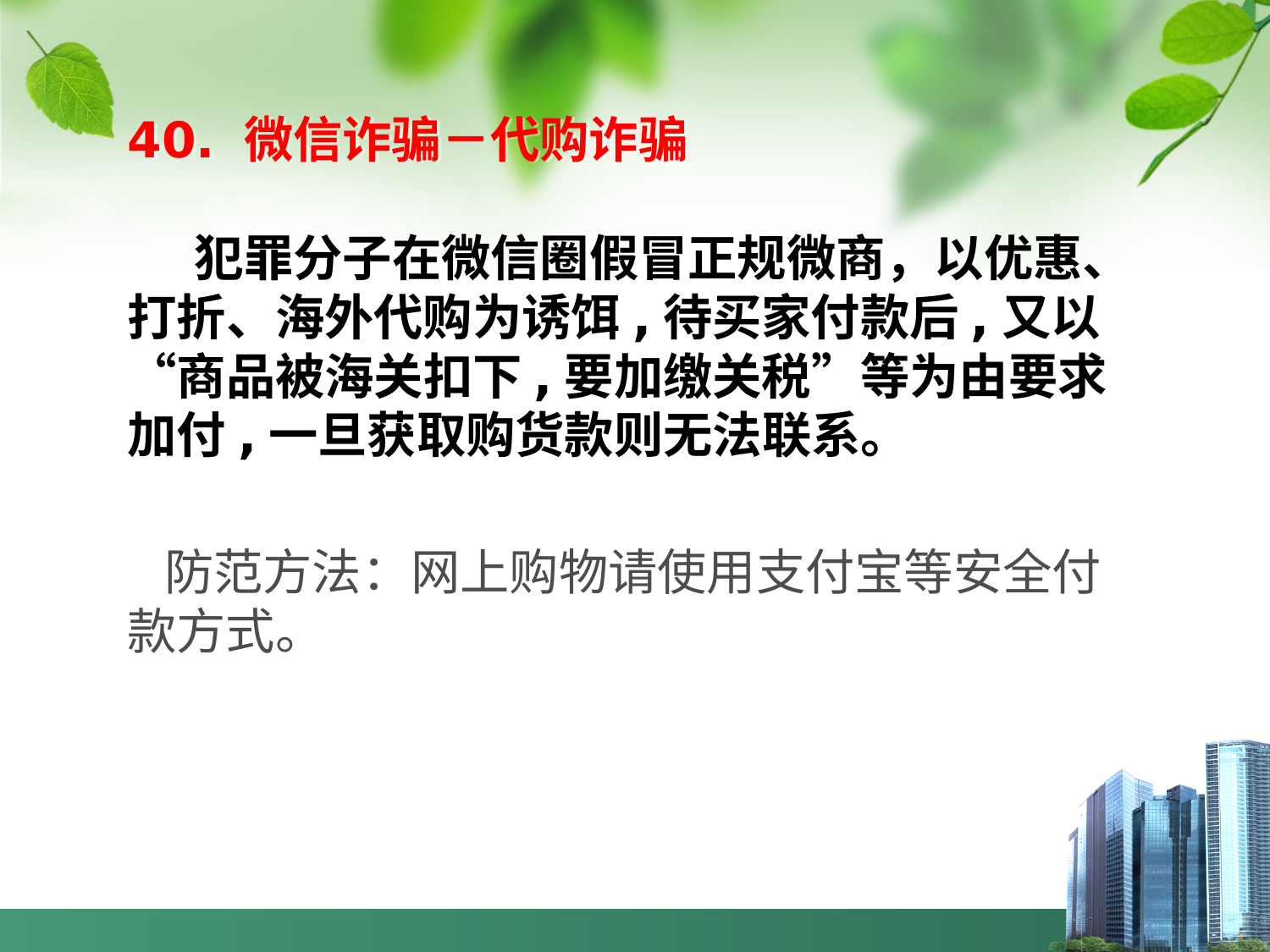

# 40. 微信诈骗－代购诈骗 犯罪分子在微信圈假冒正规微商，以优惠、打折、海外代购为诱饵,待买家付款后,又以“商品被海关扣下,要加缴关税”等为由要求加付,一旦获取购货款则无法联系。
1
防范方法：网上购物请使用支付宝等安全付款方式。